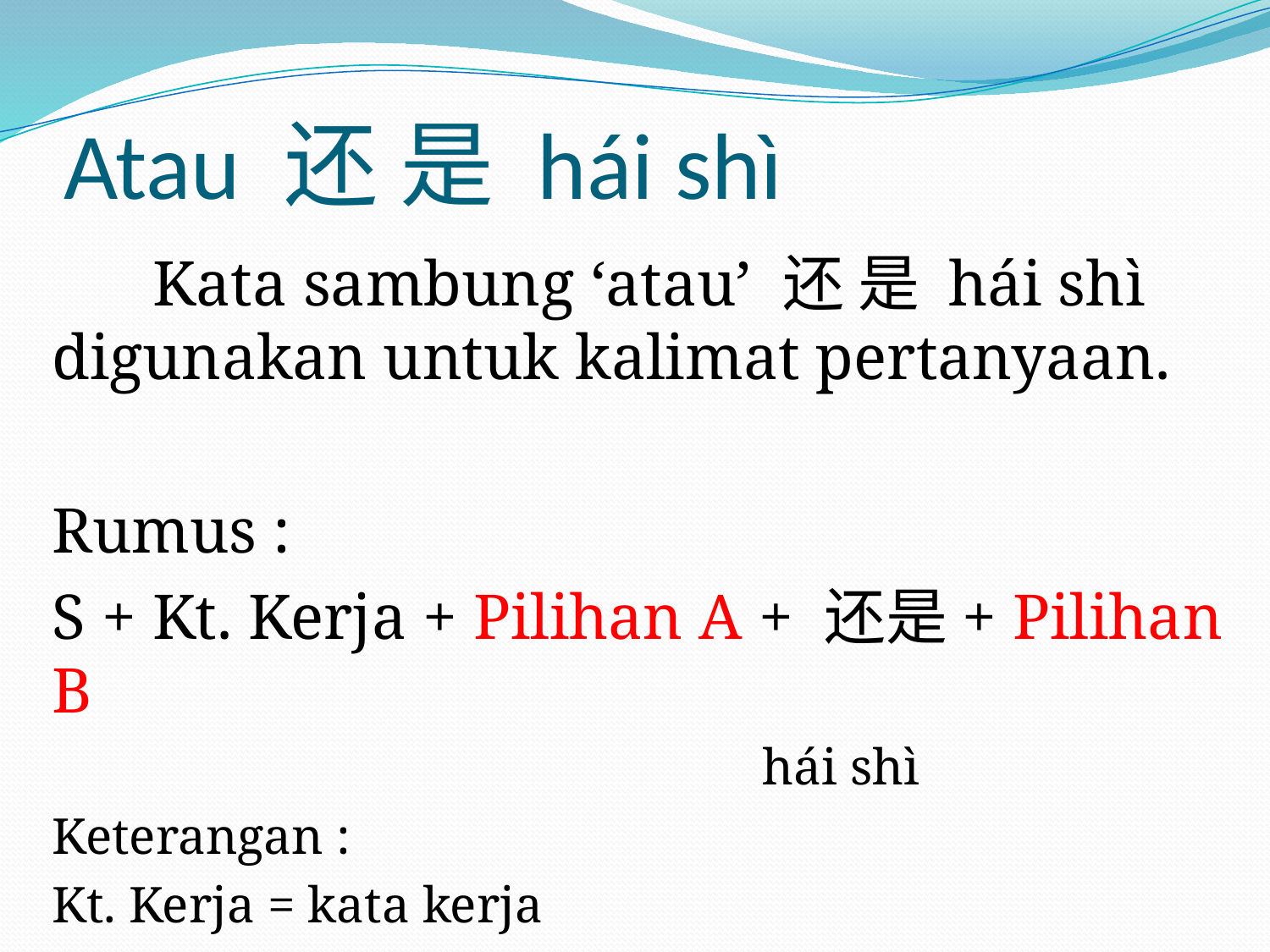

# Atau 还 是 hái shì
Kata sambung ‘atau’ 还 是 hái shì digunakan untuk kalimat pertanyaan.

Rumus :
S + Kt. Kerja + Pilihan A + 还是+ Pilihan B
  hái shì
Keterangan :
Kt. Kerja = kata kerja